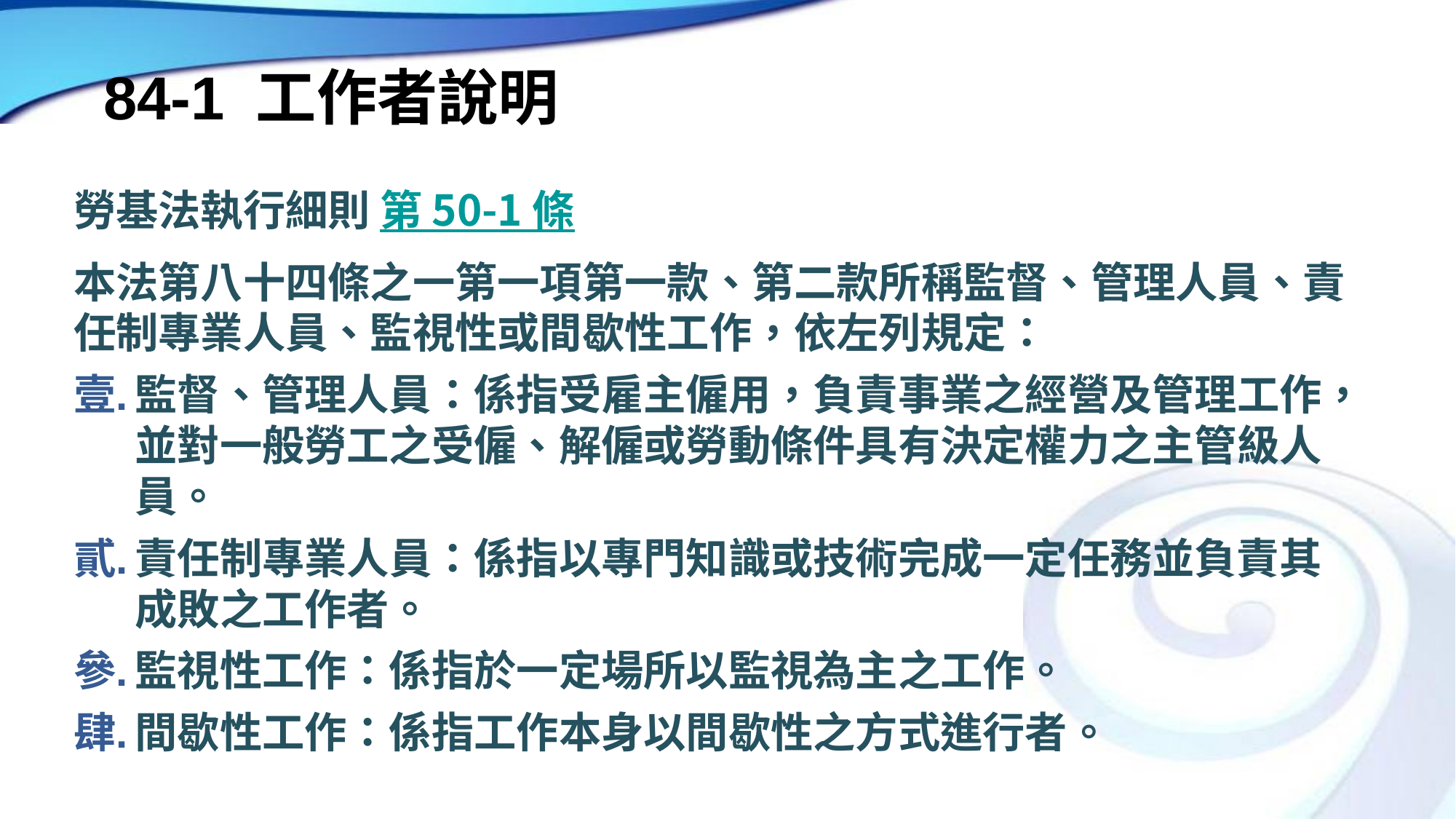

# 84-1 工作者說明
勞基法執行細則 第 50-1 條
本法第八十四條之一第一項第一款、第二款所稱監督、管理人員、責任制專業人員、監視性或間歇性工作，依左列規定：
監督、管理人員：係指受雇主僱用，負責事業之經營及管理工作，並對一般勞工之受僱、解僱或勞動條件具有決定權力之主管級人員。
責任制專業人員：係指以專門知識或技術完成一定任務並負責其成敗之工作者。
監視性工作：係指於一定場所以監視為主之工作。
間歇性工作：係指工作本身以間歇性之方式進行者。